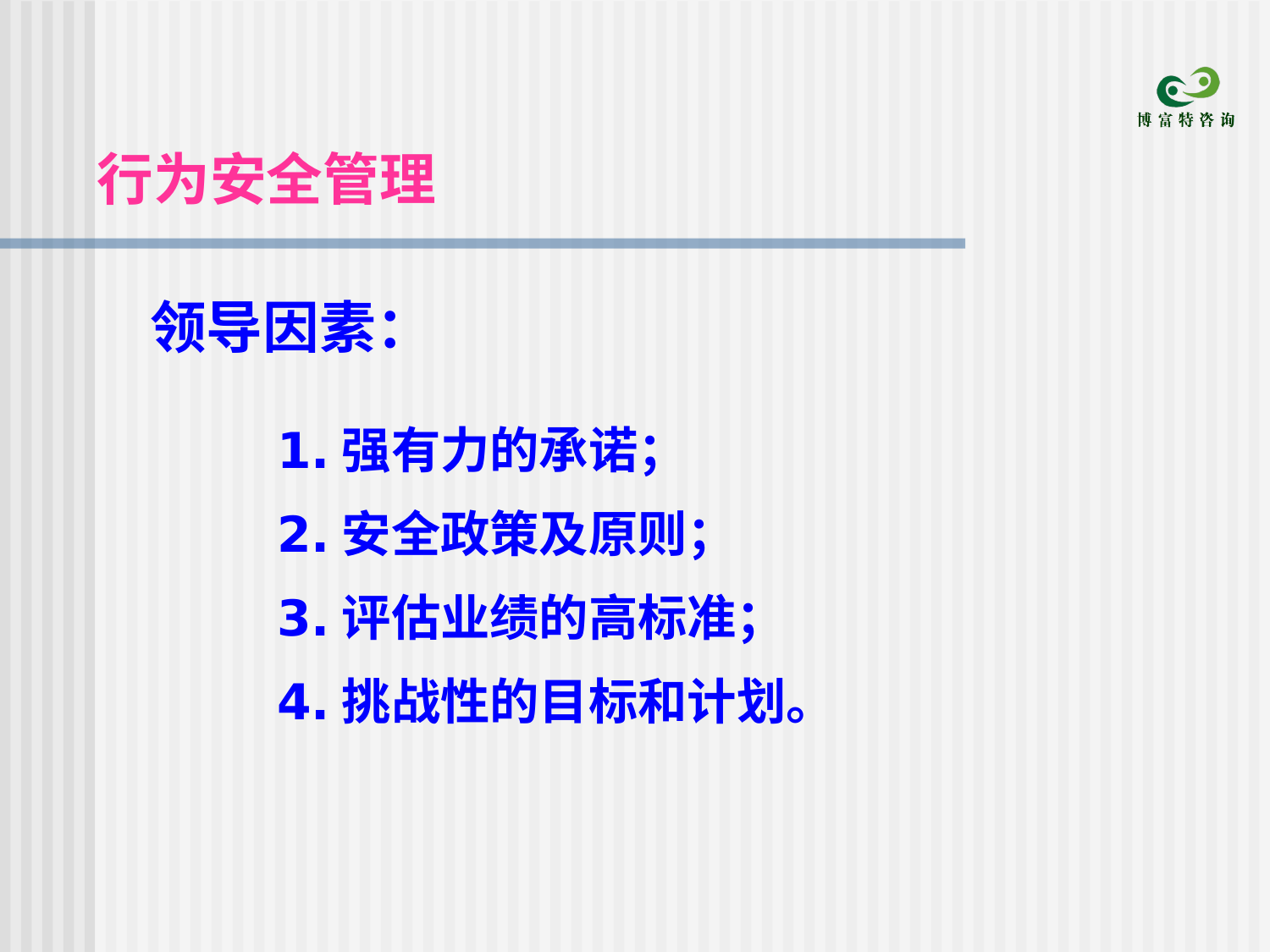

行为安全管理
领导因素：
1.强有力的承诺；
2.安全政策及原则；
3.评估业绩的高标准；
4.挑战性的目标和计划。